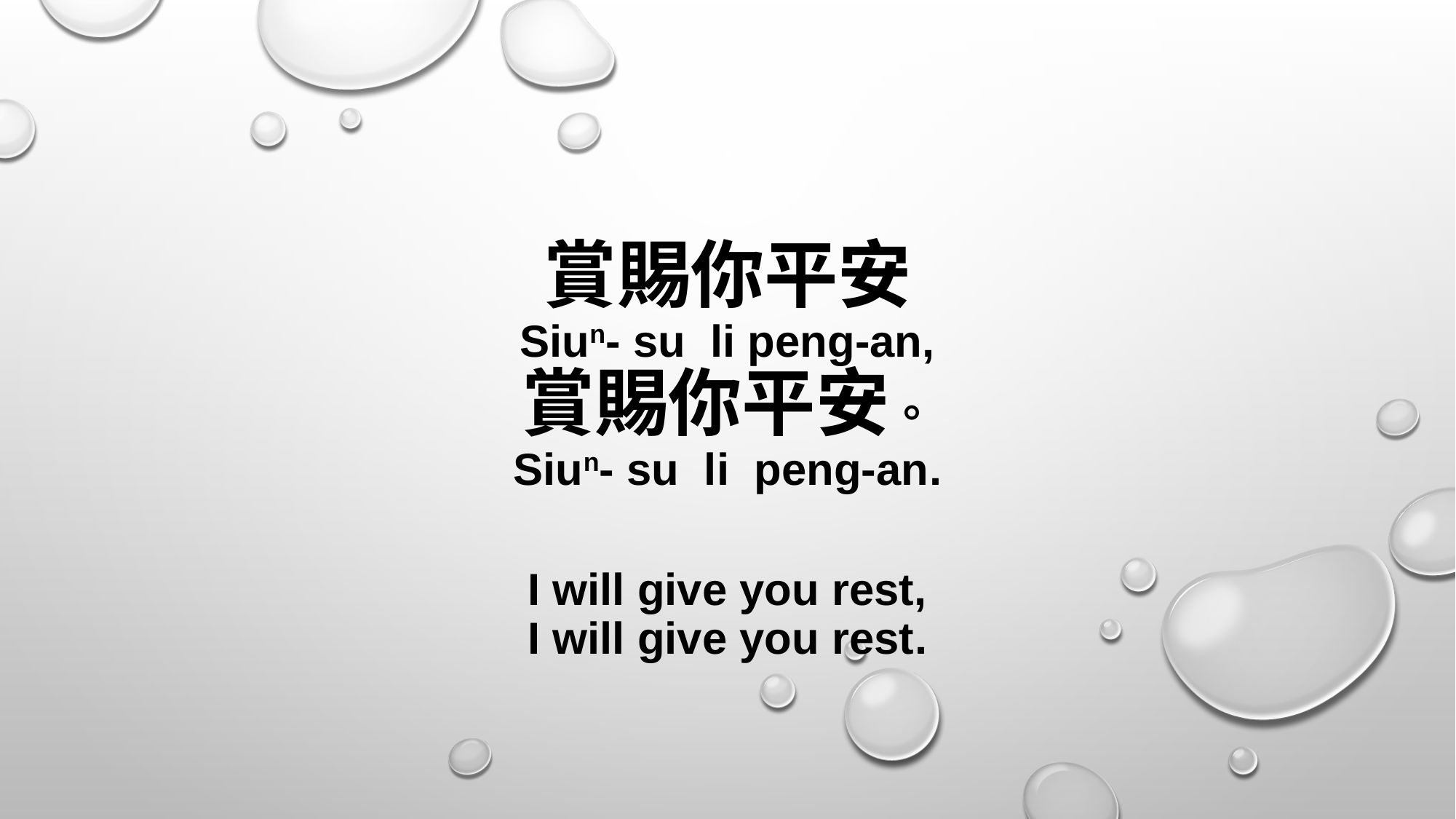

# 賞賜你平安 Siun- su  li peng-an, 賞賜你平安。 Siun- su  li  peng-an. I will give you rest, I will give you rest.